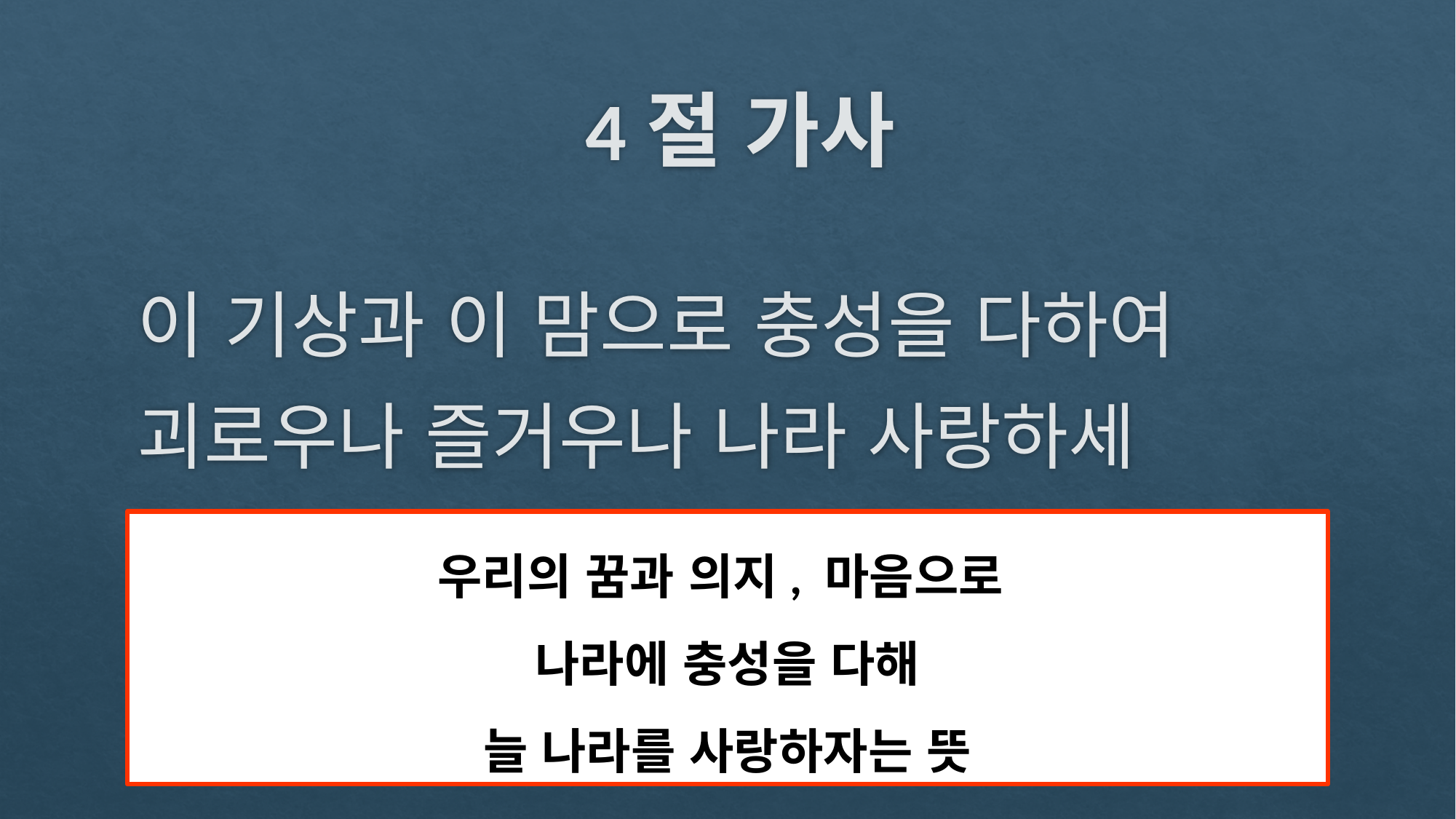

# 4절 가사
이 기상과 이 맘으로 충성을 다하여
괴로우나 즐거우나 나라 사랑하세
우리의 꿈과 의지, 마음으로
나라에 충성을 다해
늘 나라를 사랑하자는 뜻